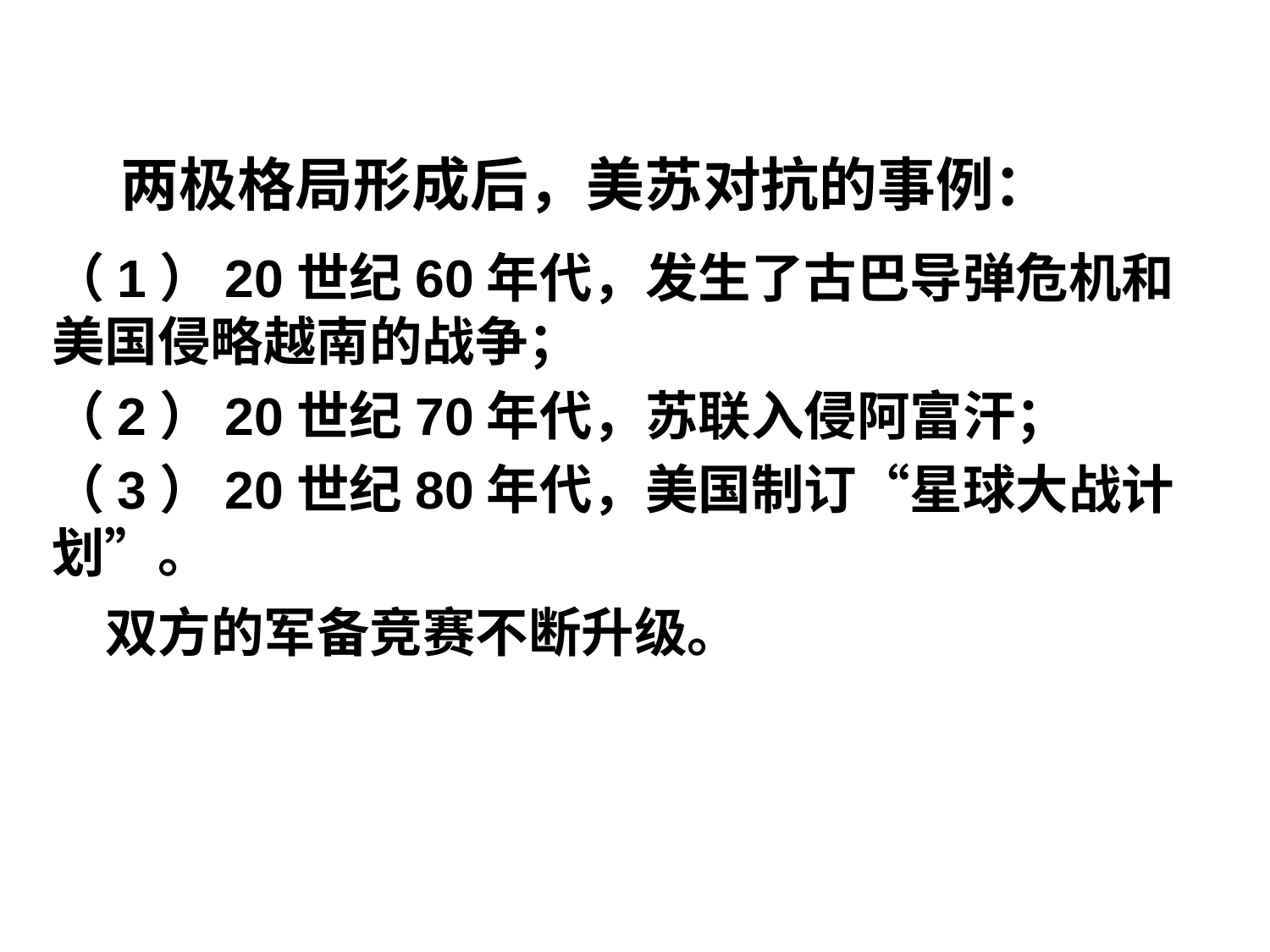

两极格局形成后，美苏对抗的事例：
（1）20世纪60年代，发生了古巴导弹危机和美国侵略越南的战争；
（2）20世纪70年代，苏联入侵阿富汗；
（3）20世纪80年代，美国制订“星球大战计划”。
   双方的军备竞赛不断升级。